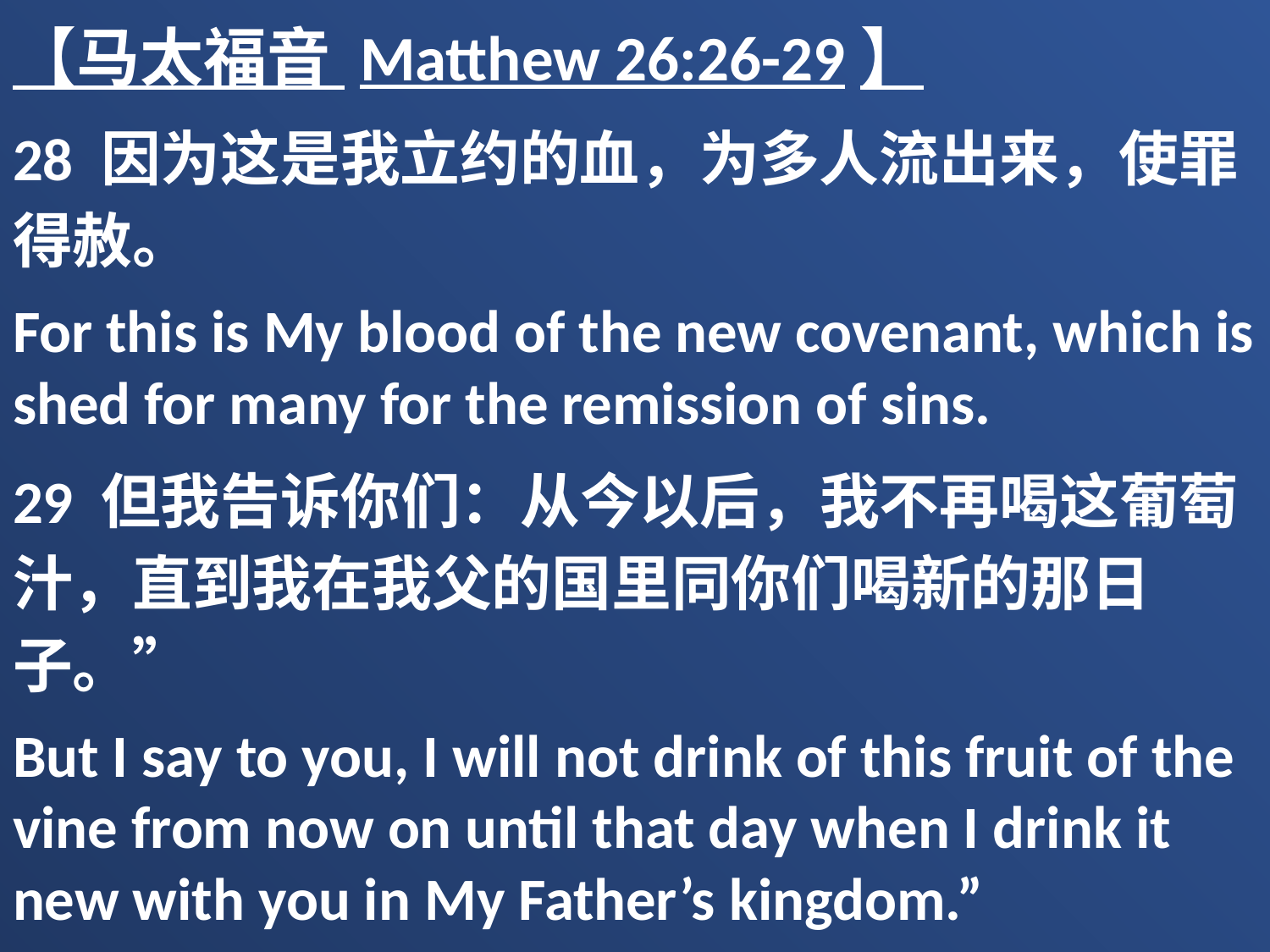

【马太福音 Matthew 26:26-29】
28 因为这是我立约的血，为多人流出来，使罪得赦。
For this is My blood of the new covenant, which is shed for many for the remission of sins.
29 但我告诉你们：从今以后，我不再喝这葡萄汁，直到我在我父的国里同你们喝新的那日子。”
But I say to you, I will not drink of this fruit of the vine from now on until that day when I drink it new with you in My Father’s kingdom.”